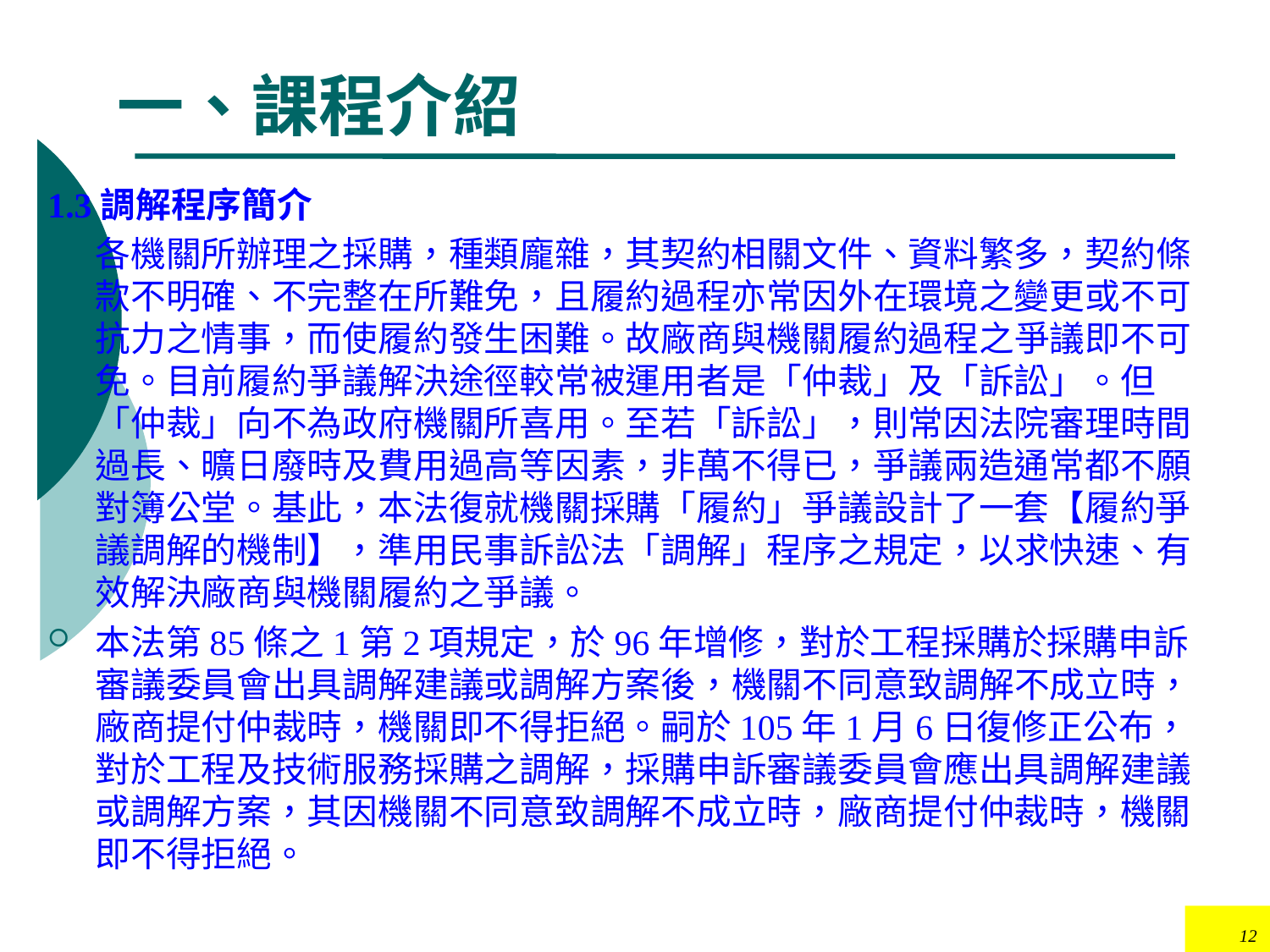

# 一、課程介紹
1.3調解程序簡介
各機關所辦理之採購，種類龐雜，其契約相關文件、資料繁多，契約條款不明確、不完整在所難免，且履約過程亦常因外在環境之變更或不可抗力之情事，而使履約發生困難。故廠商與機關履約過程之爭議即不可免。目前履約爭議解決途徑較常被運用者是「仲裁」及「訴訟」。但「仲裁」向不為政府機關所喜用。至若「訴訟」，則常因法院審理時間過長、曠日廢時及費用過高等因素，非萬不得已，爭議兩造通常都不願對簿公堂。基此，本法復就機關採購「履約」爭議設計了一套【履約爭議調解的機制】，準用民事訴訟法「調解」程序之規定，以求快速、有效解決廠商與機關履約之爭議。
本法第85條之1第2項規定，於96年增修，對於工程採購於採購申訴審議委員會出具調解建議或調解方案後，機關不同意致調解不成立時，廠商提付仲裁時，機關即不得拒絕。嗣於105年1月6日復修正公布，對於工程及技術服務採購之調解，採購申訴審議委員會應出具調解建議或調解方案，其因機關不同意致調解不成立時，廠商提付仲裁時，機關即不得拒絕。
12